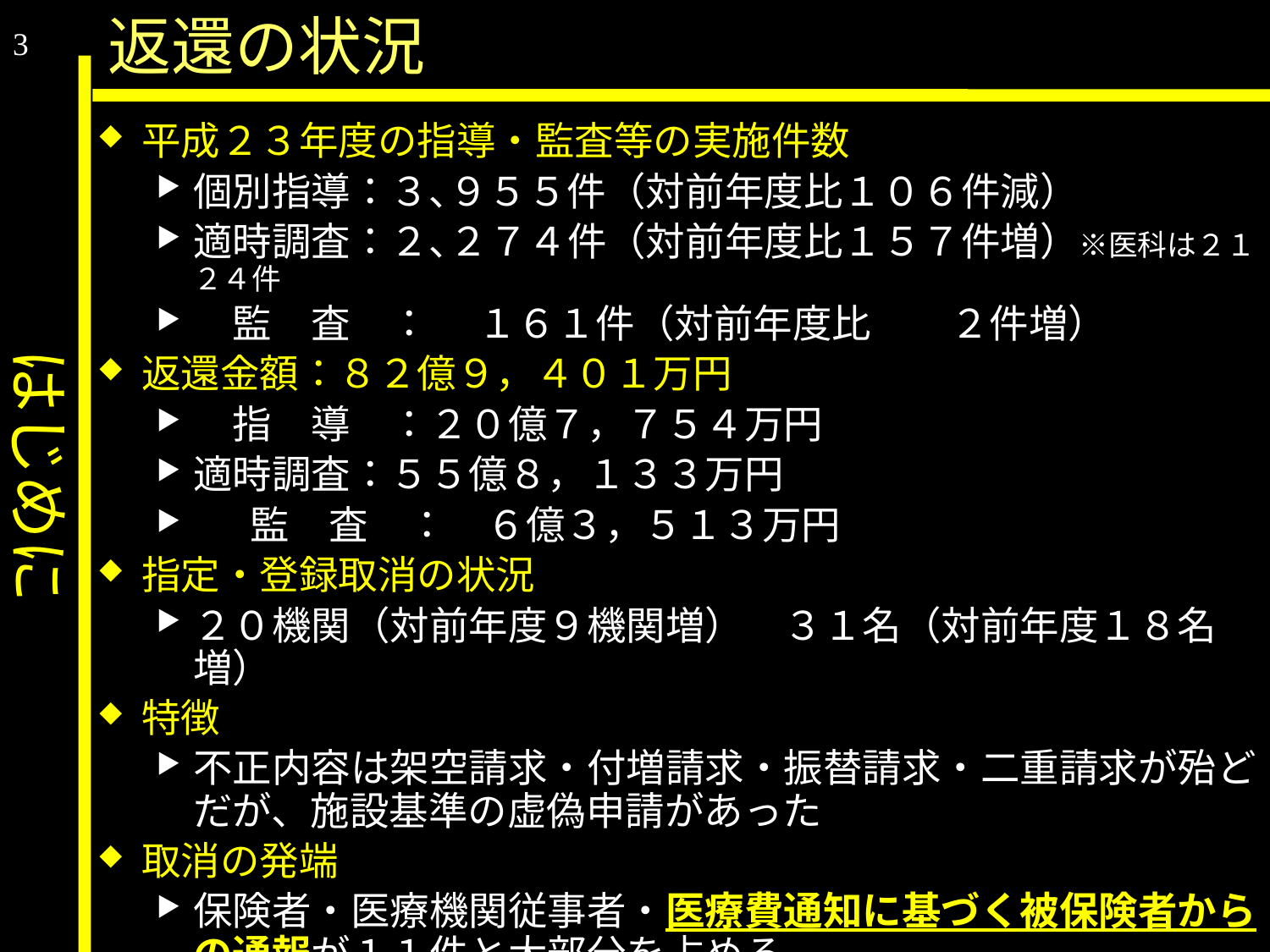

はじめに
返還の状況
3

平成２３年度の指導・監査等の実施件数
個別指導：３､９５５件（対前年度比１０６件減）
適時調査：２､２７４件（対前年度比１５７件増）※医科は２１２４件
　監　査　：　 １６１件（対前年度比　　２件増）
返還金額：８２億９，４０１万円
　指　導　：２０億７，７５４万円
適時調査：５５億８，１３３万円
 　監　査　：　６億３，５１３万円
指定・登録取消の状況
２０機関（対前年度９機関増）　３１名（対前年度１８名増）
特徴
不正内容は架空請求・付増請求・振替請求・二重請求が殆どだが、施設基準の虚偽申請があった
取消の発端
保険者・医療機関従事者・医療費通知に基づく被保険者からの通報が１１件と大部分を占める